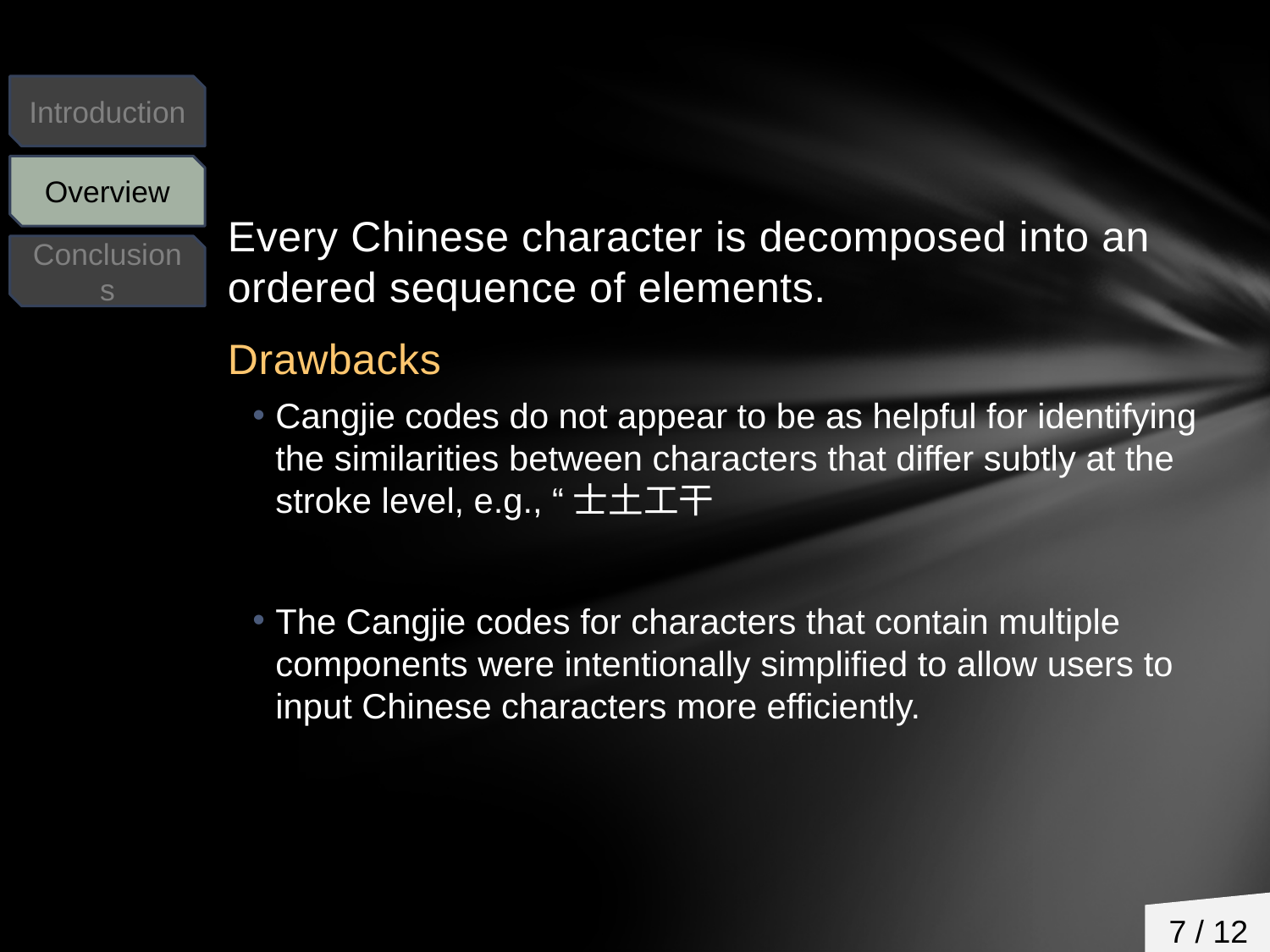

Introduction
Overview
Every Chinese character is decomposed into an ordered sequence of elements.
Drawbacks
Cangjie codes do not appear to be as helpful for identifying the similarities between characters that differ subtly at the stroke level, e.g., “士土工干

The Cangjie codes for characters that contain multiple components were intentionally simplified to allow users to input Chinese characters more efficiently.
Conclusions
7 / 12